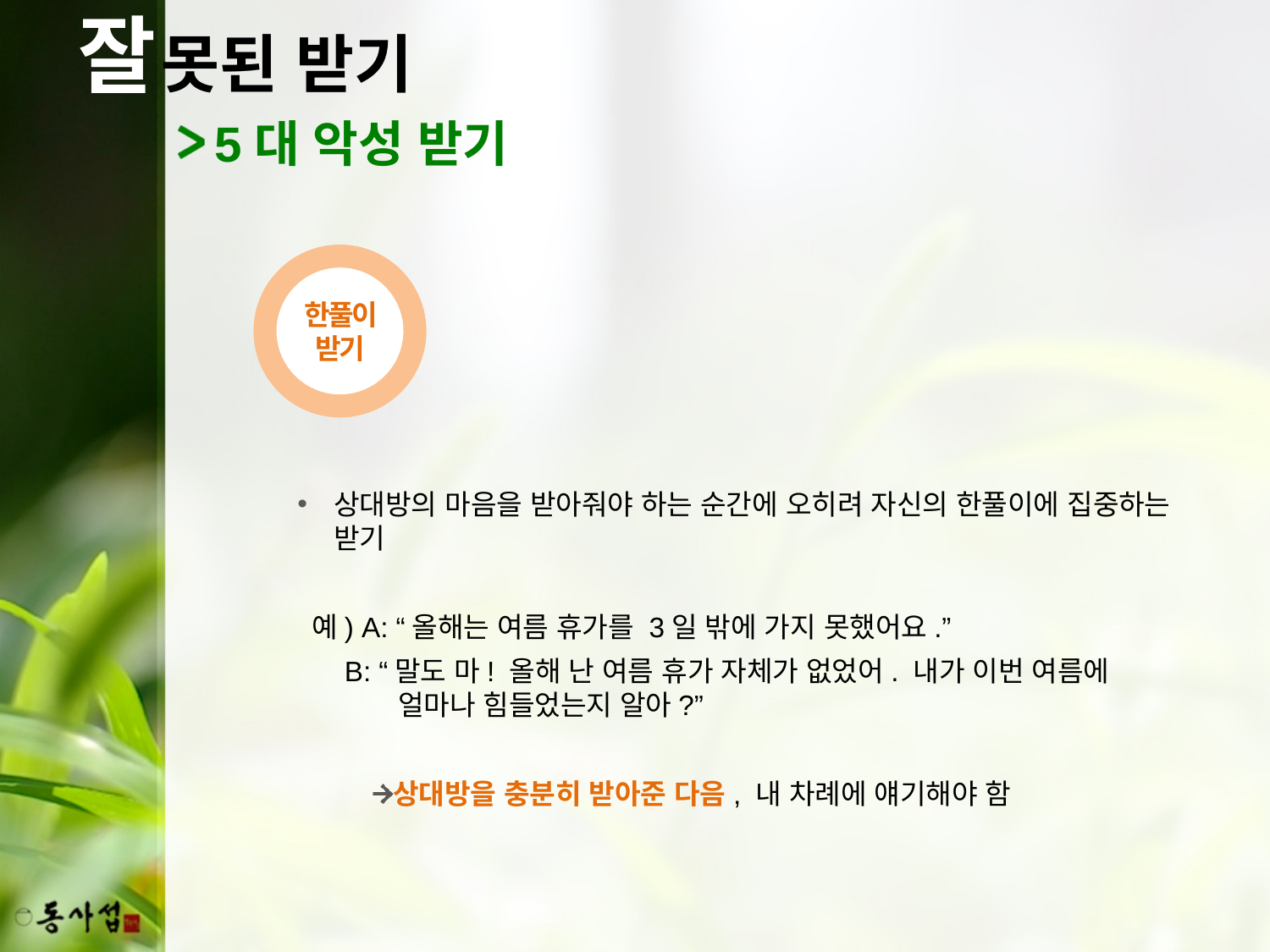

잘
못된 받기
5대 악성 받기
한풀이 받기
상대방의 마음을 받아줘야 하는 순간에 오히려 자신의 한풀이에 집중하는 받기

 예) A: “올해는 여름 휴가를 3일 밖에 가지 못했어요.”
      B: “말도 마! 올해 난 여름 휴가 자체가 없었어. 내가 이번 여름에
얼마나 힘들었는지 알아?”

상대방을 충분히 받아준 다음, 내 차례에 얘기해야 함